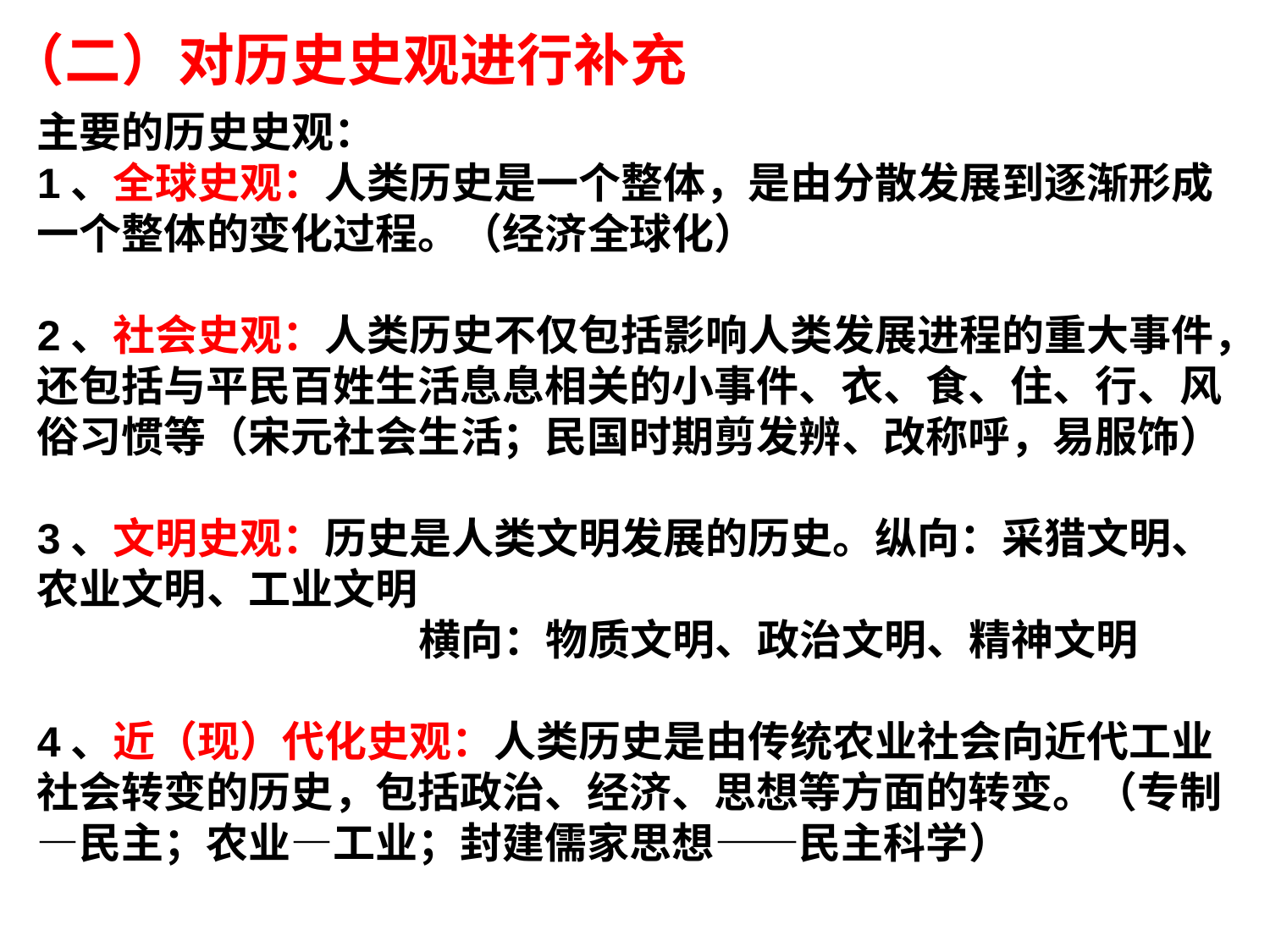

（二）对历史史观进行补充
主要的历史史观：
1、全球史观：人类历史是一个整体，是由分散发展到逐渐形成一个整体的变化过程。（经济全球化）

2、社会史观：人类历史不仅包括影响人类发展进程的重大事件，还包括与平民百姓生活息息相关的小事件、衣、食、住、行、风俗习惯等（宋元社会生活；民国时期剪发辨、改称呼，易服饰）

3、文明史观：历史是人类文明发展的历史。纵向：采猎文明、农业文明、工业文明
                                       横向：物质文明、政治文明、精神文明

4、近（现）代化史观：人类历史是由传统农业社会向近代工业社会转变的历史，包括政治、经济、思想等方面的转变。（专制—民主；农业—工业；封建儒家思想——民主科学）